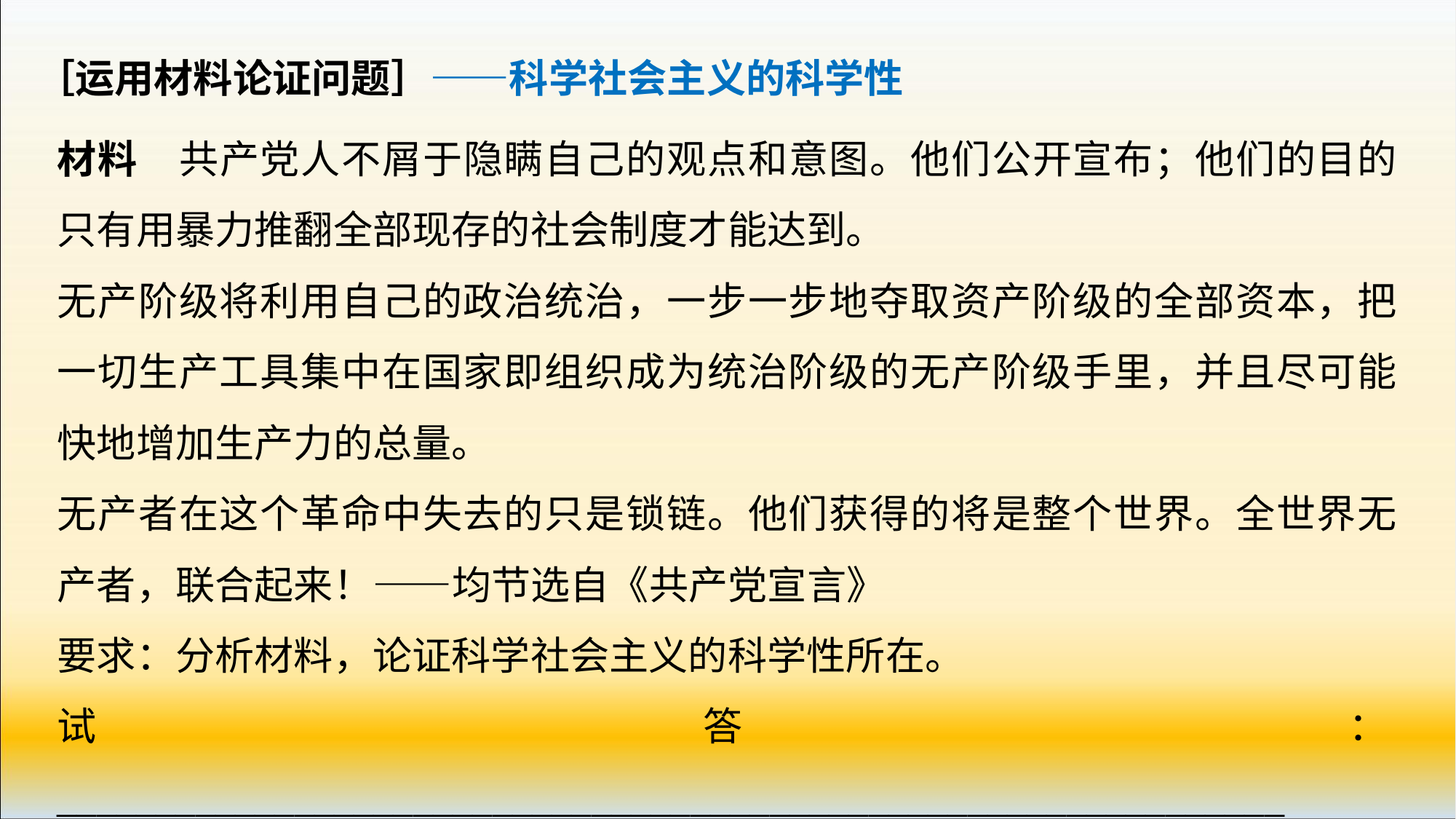

［运用材料论证问题］——科学社会主义的科学性
材料　共产党人不屑于隐瞒自己的观点和意图。他们公开宣布；他们的目的只有用暴力推翻全部现存的社会制度才能达到。
无产阶级将利用自己的政治统治，一步一步地夺取资产阶级的全部资本，把一切生产工具集中在国家即组织成为统治阶级的无产阶级手里，并且尽可能快地增加生产力的总量。
无产者在这个革命中失去的只是锁链。他们获得的将是整个世界。全世界无产者，联合起来！——均节选自《共产党宣言》
要求：分析材料，论证科学社会主义的科学性所在。
试答：______________________________________________________________